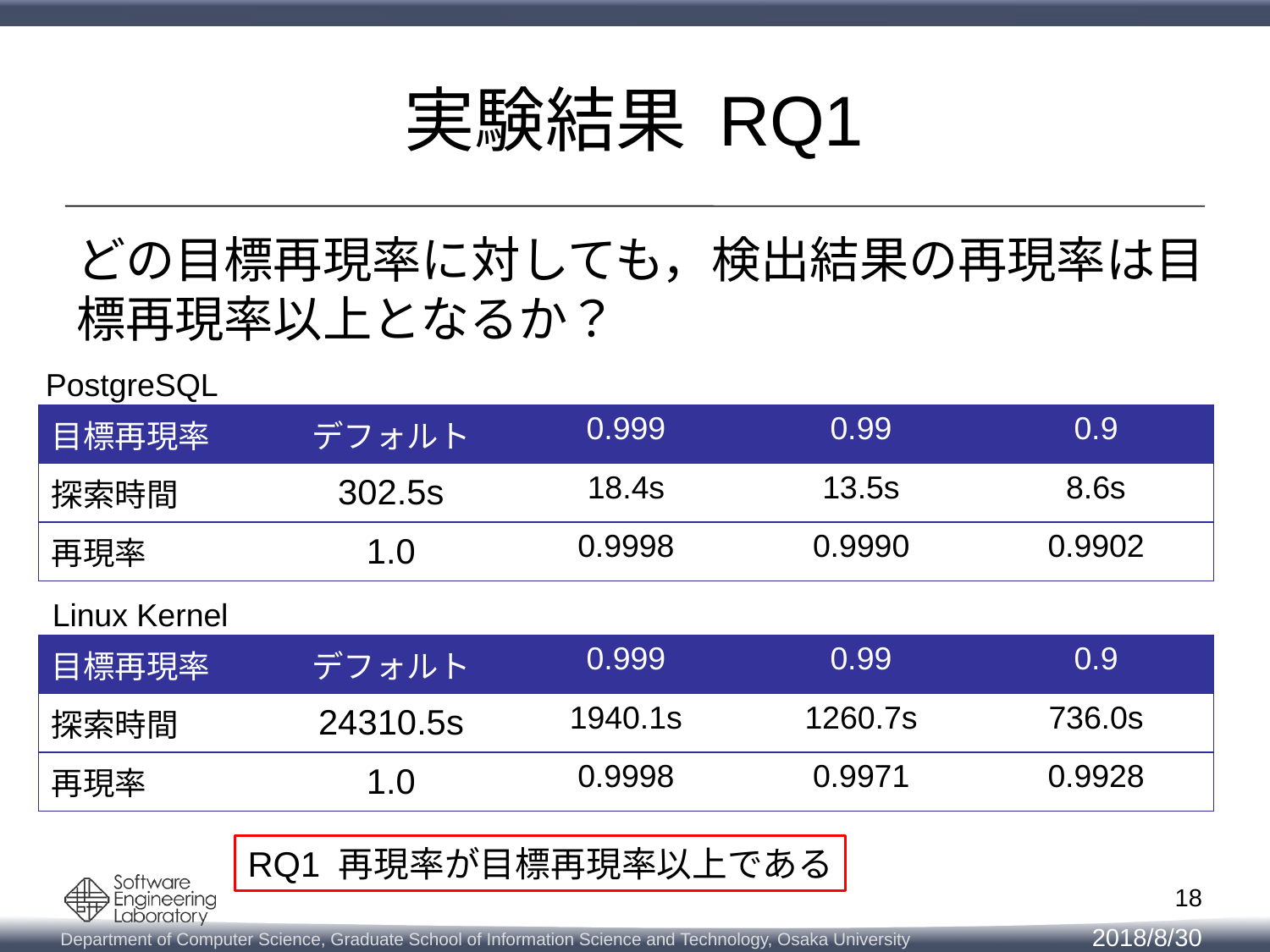

# 実験結果 RQ1
どの目標再現率に対しても，検出結果の再現率は目標再現率以上となるか？
PostgreSQL
| 目標再現率 | デフォルト | 0.999 | 0.99 | 0.9 |
| --- | --- | --- | --- | --- |
| 探索時間 | 302.5s | 18.4s | 13.5s | 8.6s |
| 再現率 | 1.0 | 0.9998 | 0.9990 | 0.9902 |
Linux Kernel
| 目標再現率 | デフォルト | 0.999 | 0.99 | 0.9 |
| --- | --- | --- | --- | --- |
| 探索時間 | 24310.5s | 1940.1s | 1260.7s | 736.0s |
| 再現率 | 1.0 | 0.9998 | 0.9971 | 0.9928 |
RQ1 再現率が目標再現率以上である
18
2018/8/30